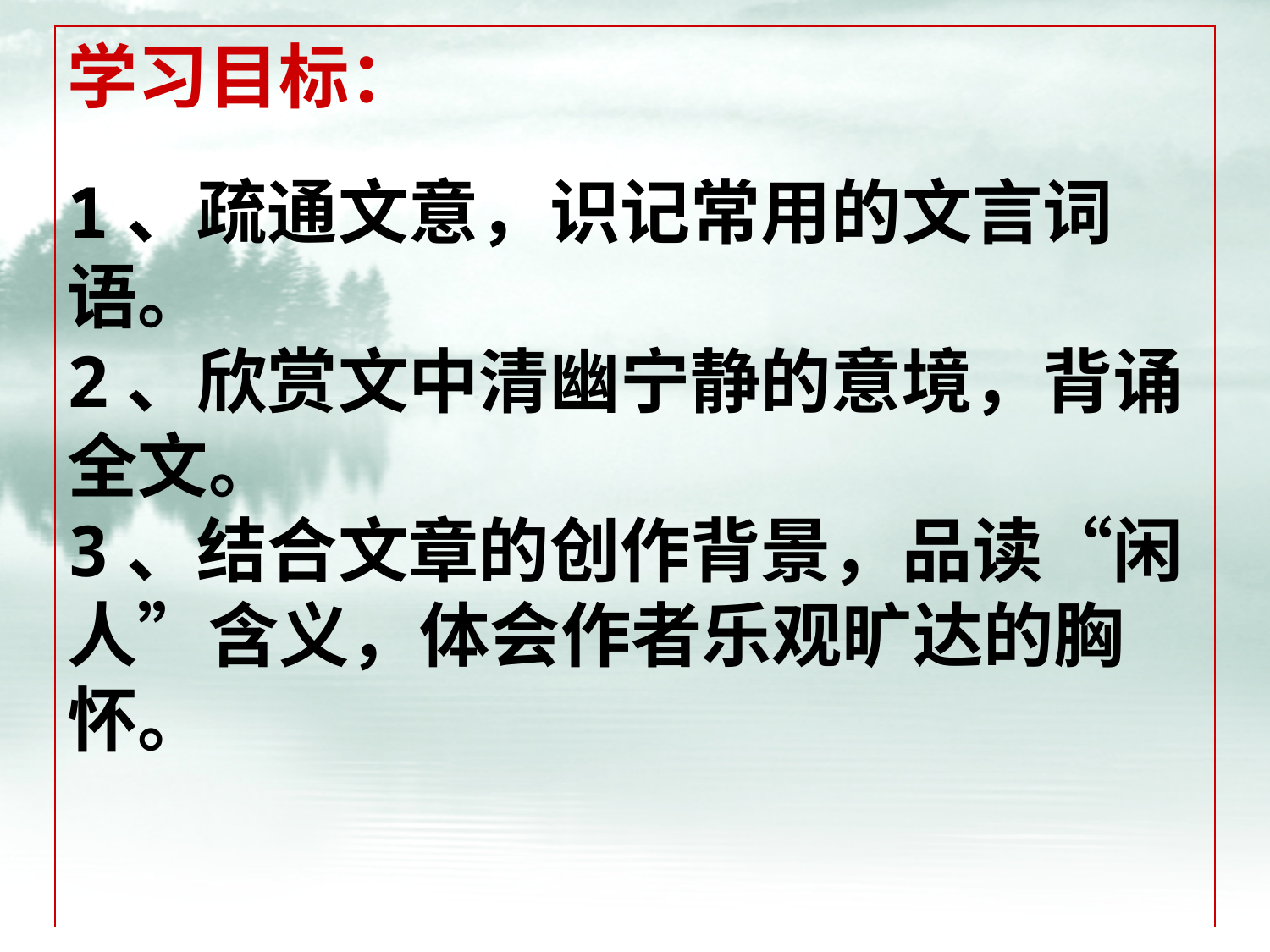

学习目标：

1、疏通文意，识记常用的文言词语。
2、欣赏文中清幽宁静的意境，背诵全文。
3、结合文章的创作背景，品读“闲人”含义，体会作者乐观旷达的胸怀。